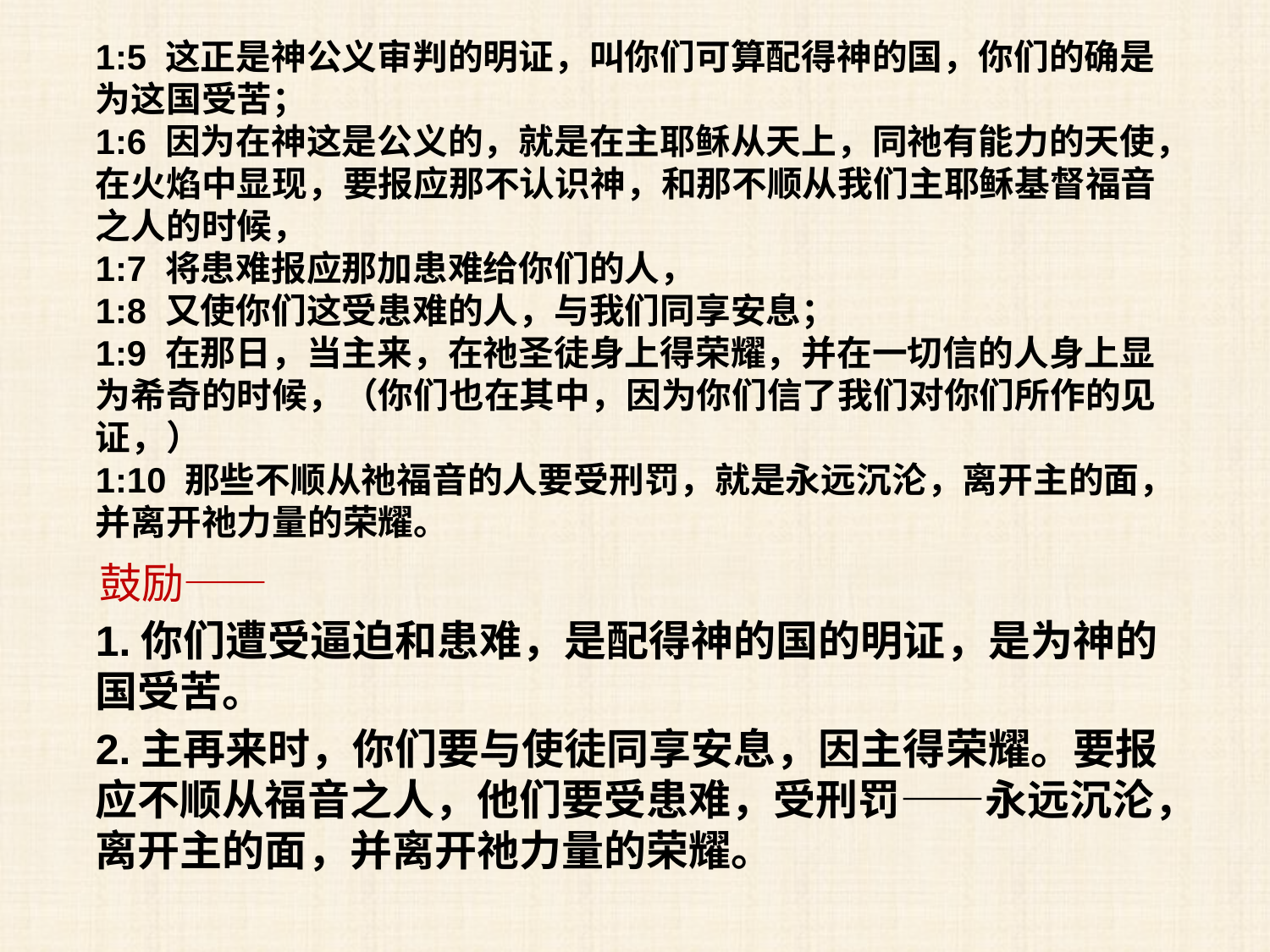

1:5 这正是神公义审判的明证，叫你们可算配得神的国，你们的确是为这国受苦；
1:6 因为在神这是公义的，就是在主耶稣从天上，同祂有能力的天使，在火焰中显现，要报应那不认识神，和那不顺从我们主耶稣基督福音之人的时候，
1:7 将患难报应那加患难给你们的人，
1:8 又使你们这受患难的人，与我们同享安息；
1:9 在那日，当主来，在祂圣徒身上得荣耀，并在一切信的人身上显为希奇的时候，（你们也在其中，因为你们信了我们对你们所作的见证，）
1:10 那些不顺从祂福音的人要受刑罚，就是永远沉沦，离开主的面，并离开祂力量的荣耀。
鼓励——
1.你们遭受逼迫和患难，是配得神的国的明证，是为神的国受苦。
2.主再来时，你们要与使徒同享安息，因主得荣耀。要报应不顺从福音之人，他们要受患难，受刑罚——永远沉沦，离开主的面，并离开祂力量的荣耀。